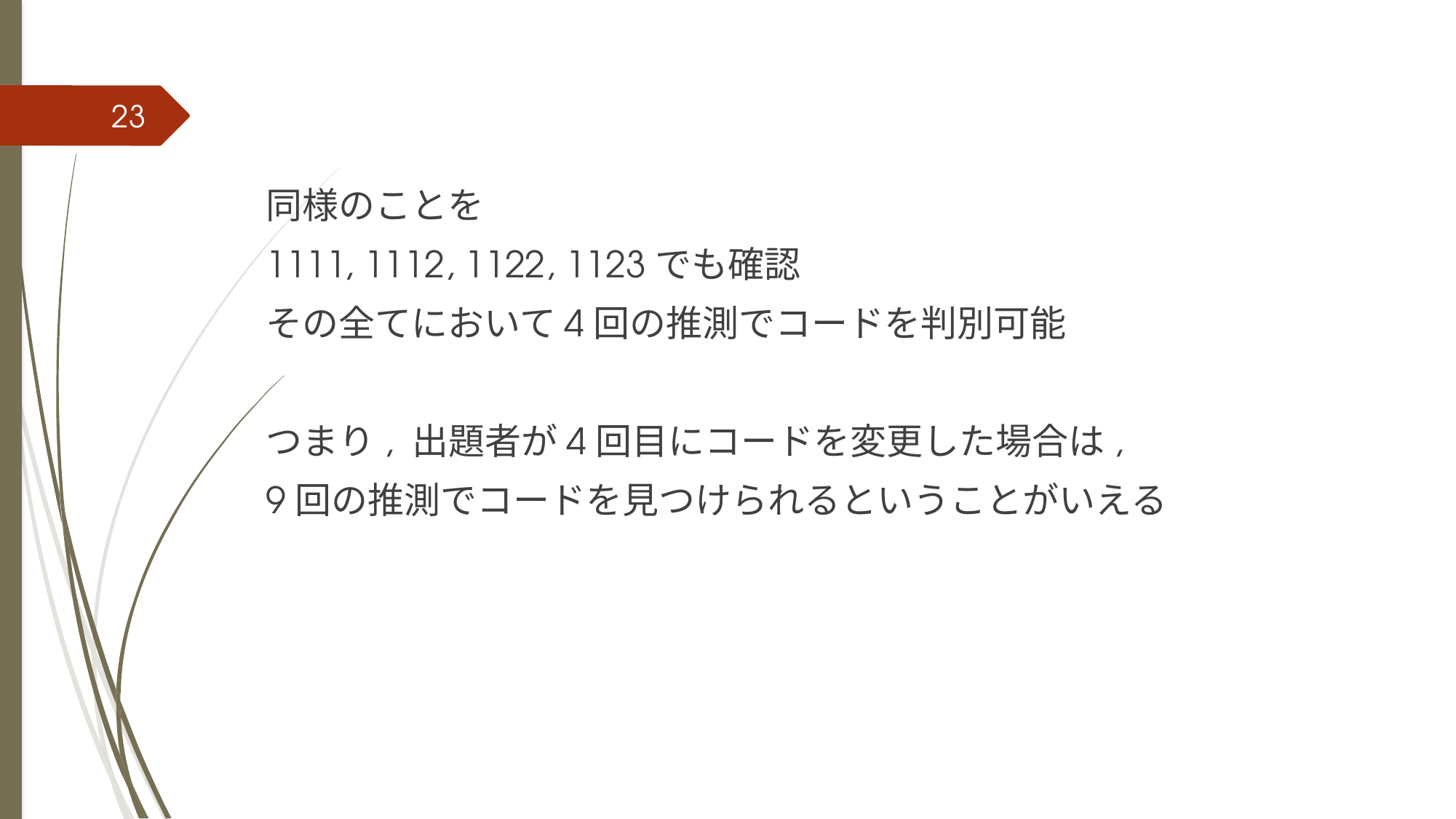

23
同様のことを
1111, 1112, 1122, 1123でも確認
その全てにおいて4回の推測でコードを判別可能

つまり, 出題者が4回目にコードを変更した場合は,
9回の推測でコードを見つけられるということがいえる